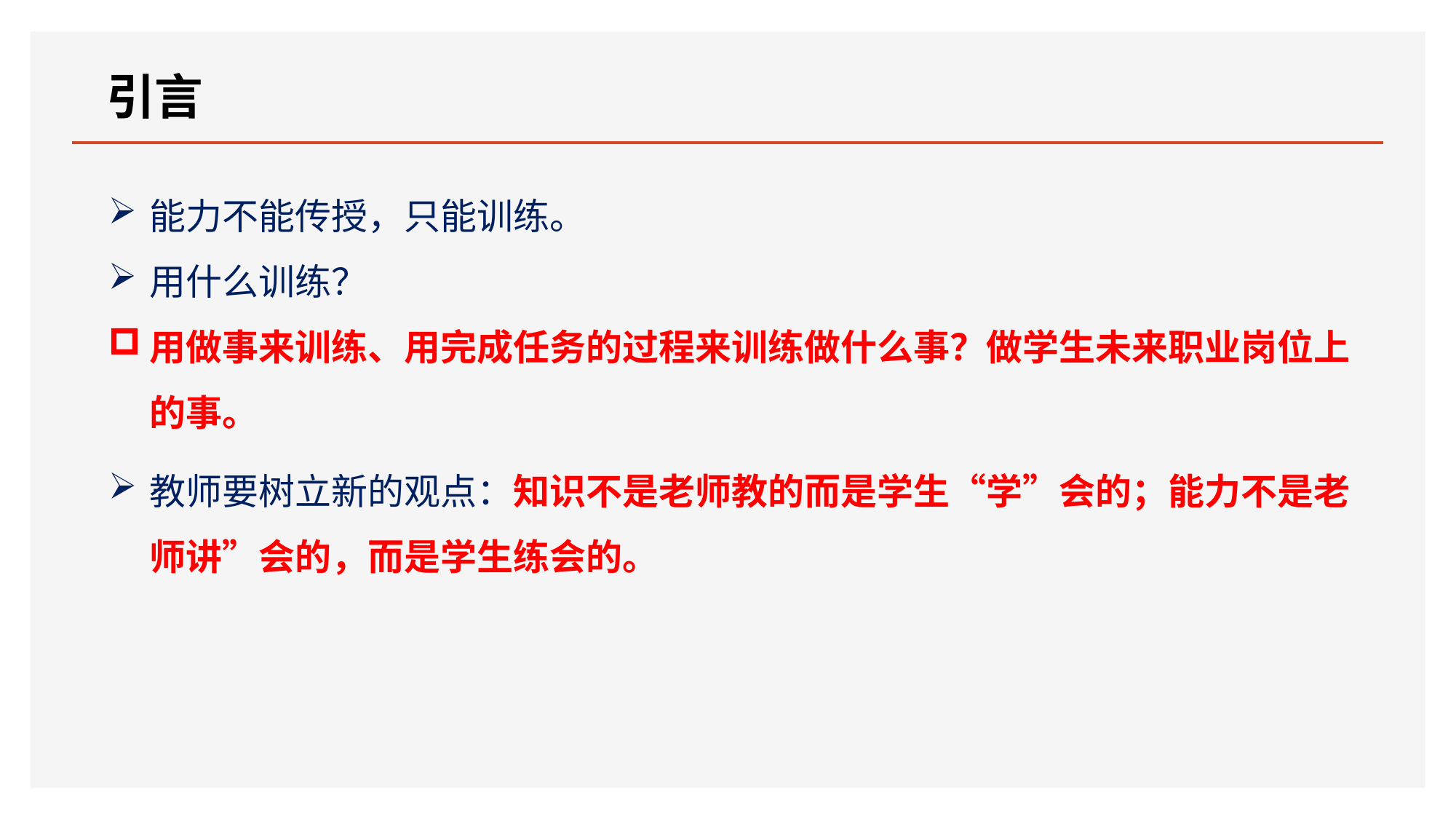

引言
能力不能传授，只能训练。
用什么训练？
用做事来训练、用完成任务的过程来训练做什么事？做学生未来职业岗位上的事。
教师要树立新的观点：知识不是老师教的而是学生“学”会的；能力不是老师讲”会的，而是学生练会的。